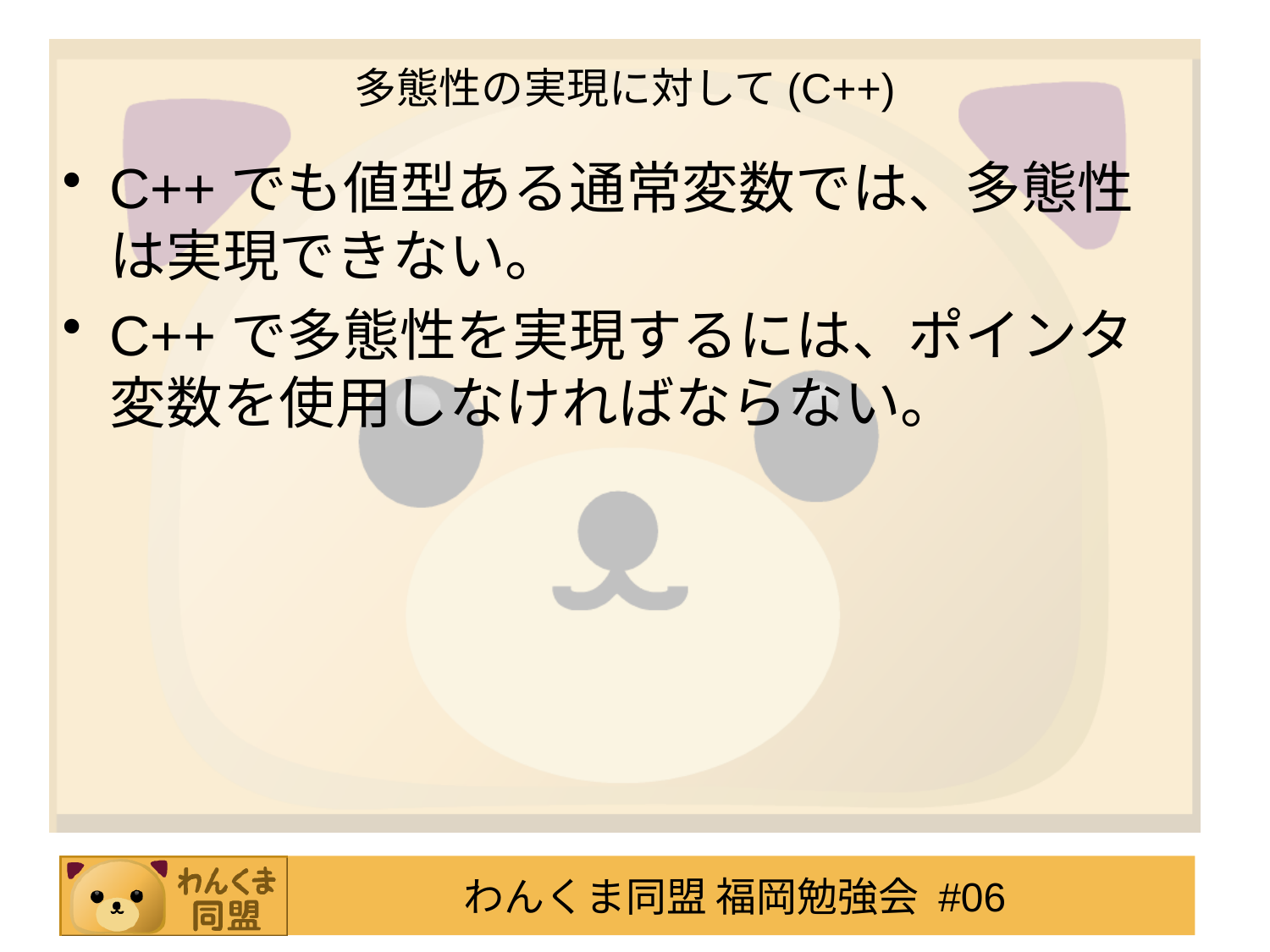

# 多態性の実現に対して(C++)
C++でも値型ある通常変数では、多態性は実現できない。
C++で多態性を実現するには、ポインタ変数を使用しなければならない。